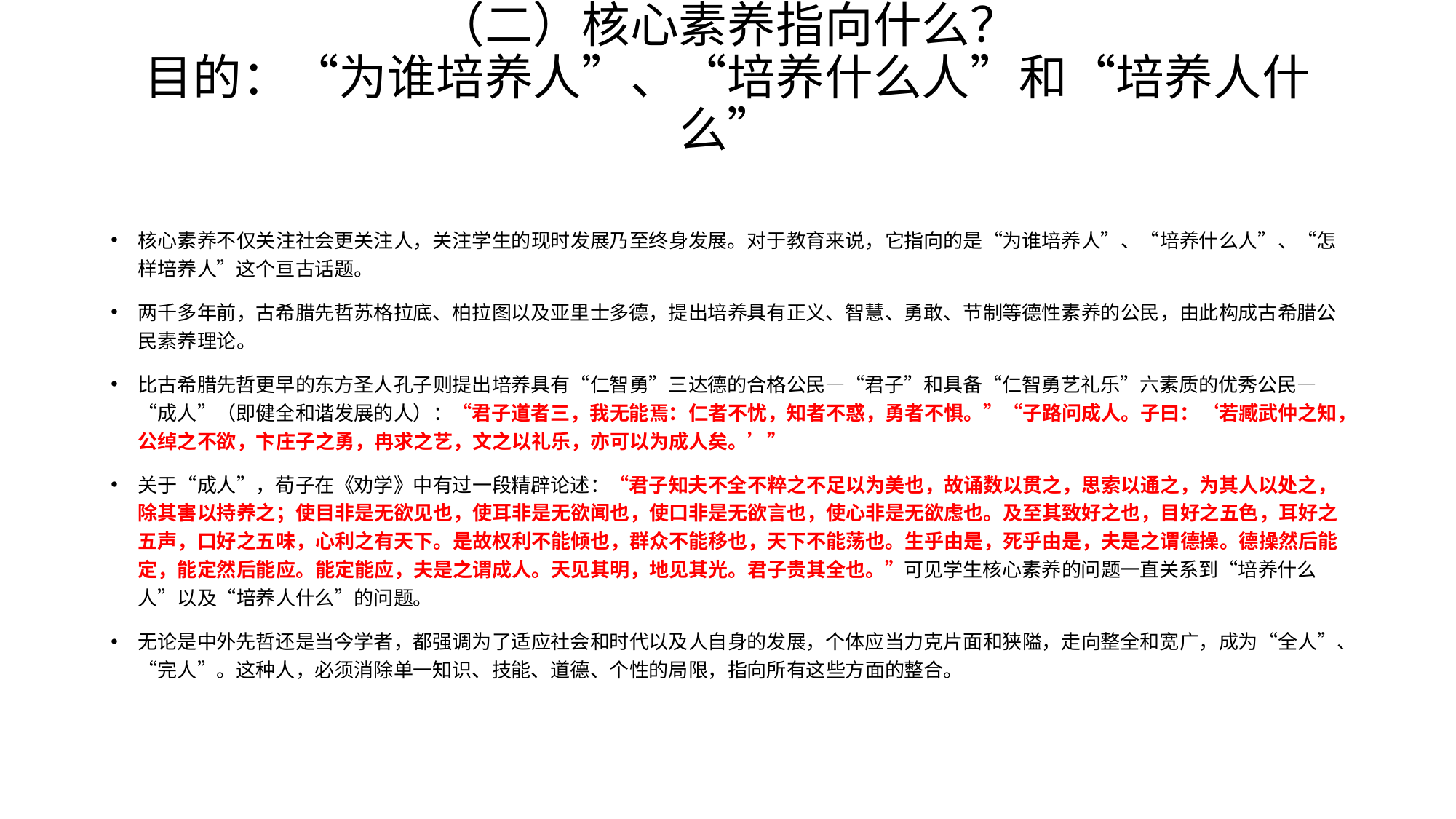

# （二）核心素养指向什么？ 目的：“为谁培养人”、“培养什么人”和“培养人什么”
核心素养不仅关注社会更关注人，关注学生的现时发展乃至终身发展。对于教育来说，它指向的是“为谁培养人”、“培养什么人”、“怎样培养人”这个亘古话题。
两千多年前，古希腊先哲苏格拉底、柏拉图以及亚里士多德，提出培养具有正义、智慧、勇敢、节制等德性素养的公民，由此构成古希腊公民素养理论。
比古希腊先哲更早的东方圣人孔子则提出培养具有“仁智勇”三达德的合格公民—“君子”和具备“仁智勇艺礼乐”六素质的优秀公民—“成人”（即健全和谐发展的人）：“君子道者三，我无能焉：仁者不忧，知者不惑，勇者不惧。”“子路问成人。子曰：‘若臧武仲之知，公绰之不欲，卞庄子之勇，冉求之艺，文之以礼乐，亦可以为成人矣。’”
关于“成人”，荀子在《劝学》中有过一段精辟论述：“君子知夫不全不粹之不足以为美也，故诵数以贯之，思索以通之，为其人以处之，除其害以持养之；使目非是无欲见也，使耳非是无欲闻也，使口非是无欲言也，使心非是无欲虑也。及至其致好之也，目好之五色，耳好之五声，口好之五味，心利之有天下。是故权利不能倾也，群众不能移也，天下不能荡也。生乎由是，死乎由是，夫是之谓德操。德操然后能定，能定然后能应。能定能应，夫是之谓成人。天见其明，地见其光。君子贵其全也。”可见学生核心素养的问题一直关系到“培养什么人”以及“培养人什么”的问题。
无论是中外先哲还是当今学者，都强调为了适应社会和时代以及人自身的发展，个体应当力克片面和狭隘，走向整全和宽广，成为“全人”、“完人”。这种人，必须消除单一知识、技能、道德、个性的局限，指向所有这些方面的整合。